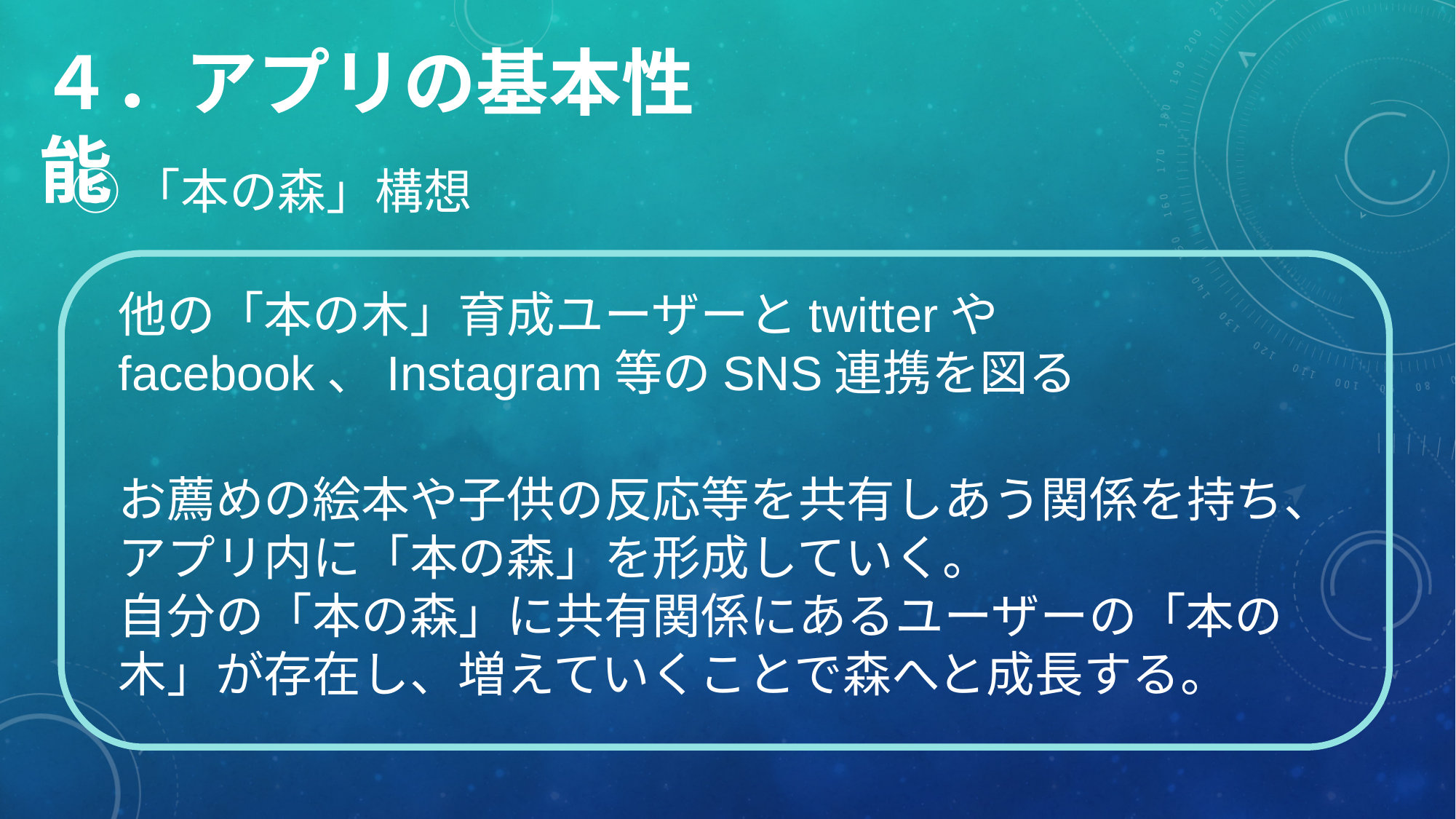

４．アプリの基本性能
⑤「本の森」構想

他の「本の木」育成ユーザーとtwitterやfacebook、Instagram等のSNS連携を図る
お薦めの絵本や子供の反応等を共有しあう関係を持ち、アプリ内に「本の森」を形成していく。
自分の「本の森」に共有関係にあるユーザーの「本の木」が存在し、増えていくことで森へと成長する。